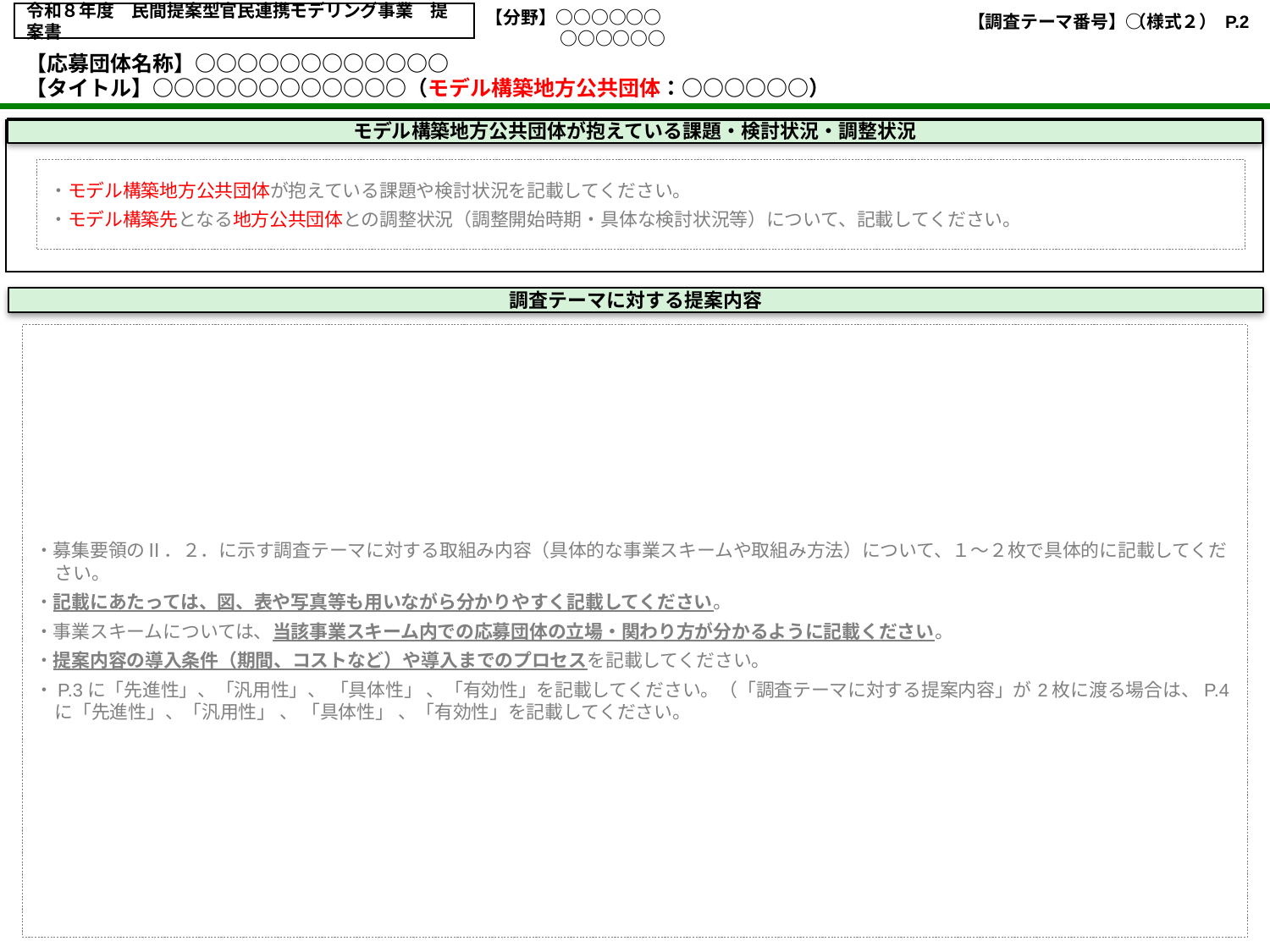

令和８年度　民間提案型官民連携モデリング事業　提案書
（様式２） P.2
【分野】○○○○○○
　　　　 ○○○○○○
# 【調査テーマ番号】○
【応募団体名称】○○○○○○○○○○○○
【タイトル】○○○○○○○○○○○○（モデル構築地方公共団体：○○○○○○）
モデル構築地方公共団体が抱えている課題・検討状況・調整状況

・モデル構築地方公共団体が抱えている課題や検討状況を記載してください。
・モデル構築先となる地方公共団体との調整状況（調整開始時期・具体な検討状況等）について、記載してください。
調査テーマに対する提案内容
・募集要領のⅡ．２．に示す調査テーマに対する取組み内容（具体的な事業スキームや取組み方法）について、１～２枚で具体的に記載してください。
・記載にあたっては、図、表や写真等も用いながら分かりやすく記載してください。
・事業スキームについては、当該事業スキーム内での応募団体の立場・関わり方が分かるように記載ください。
・提案内容の導入条件（期間、コストなど）や導入までのプロセスを記載してください。
・P.3に「先進性」、「汎用性」、 「具体性」 、「有効性」を記載してください。（「調査テーマに対する提案内容」が2枚に渡る場合は、P.4に「先進性」、「汎用性」 、 「具体性」 、「有効性」を記載してください。